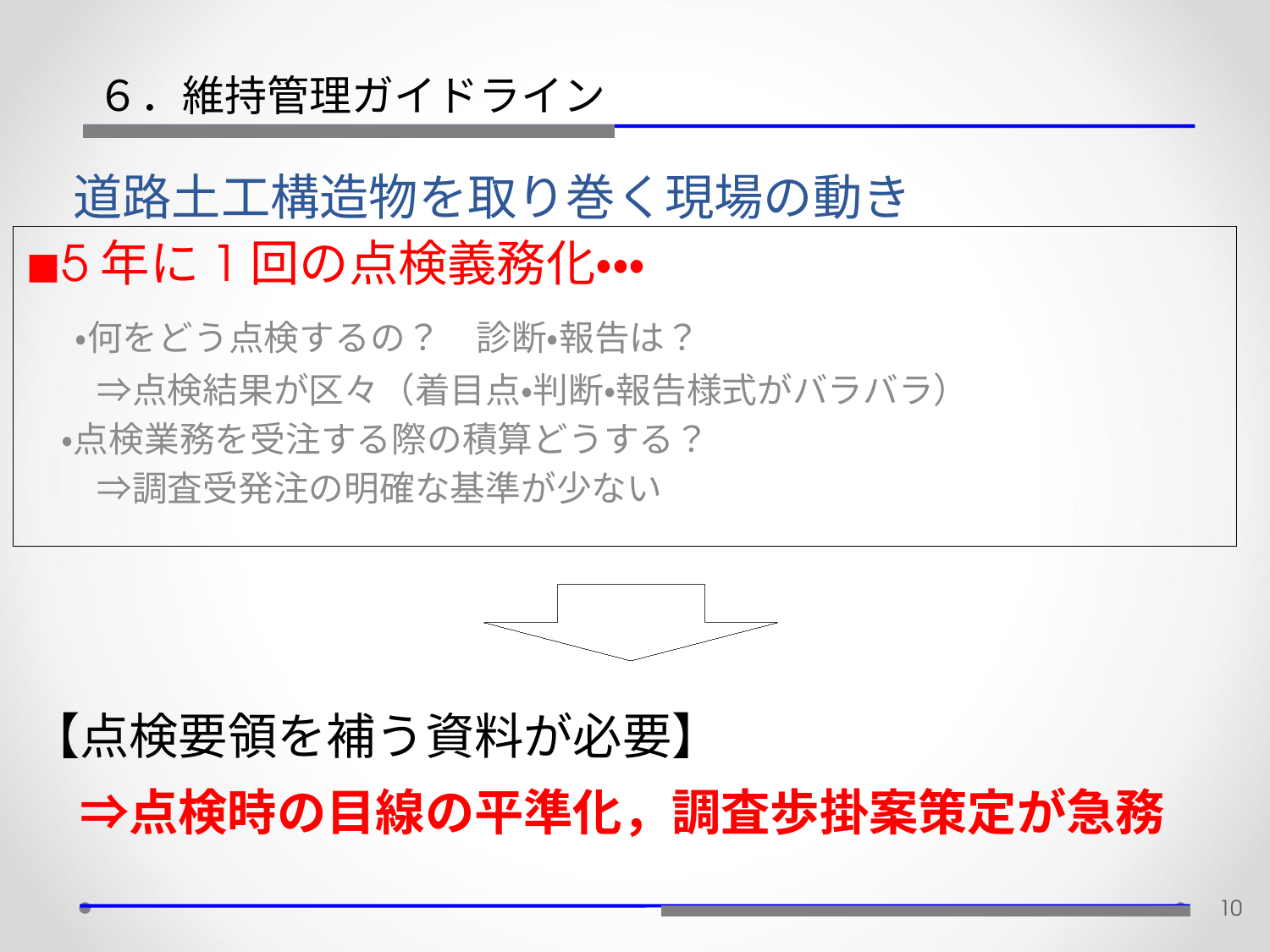

６．維持管理ガイドライン

道路土工構造物を取り巻く現場の動き
■5年に1回の点検義務化・・・
　・何をどう点検するの？　診断・報告は？
　　⇒点検結果が区々（着目点・判断・報告様式がバラバラ）
　・点検業務を受注する際の積算どうする？
　　⇒調査受発注の明確な基準が少ない

【点検要領を補う資料が必要】
　⇒点検時の目線の平準化，調査歩掛案策定が急務
10